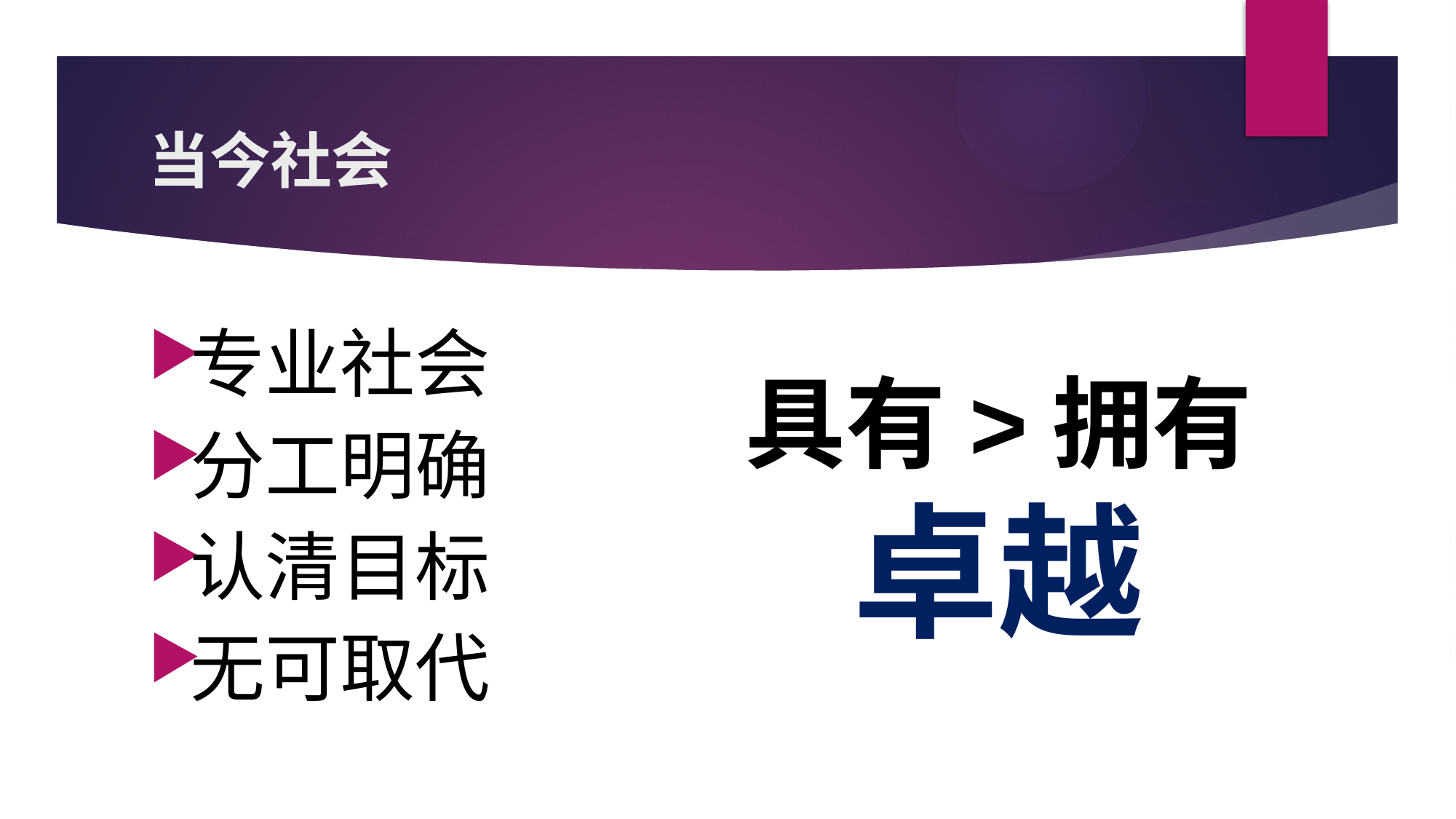

# 当今社会
专业社会
分工明确
认清目标
无可取代

具有>拥有
卓越